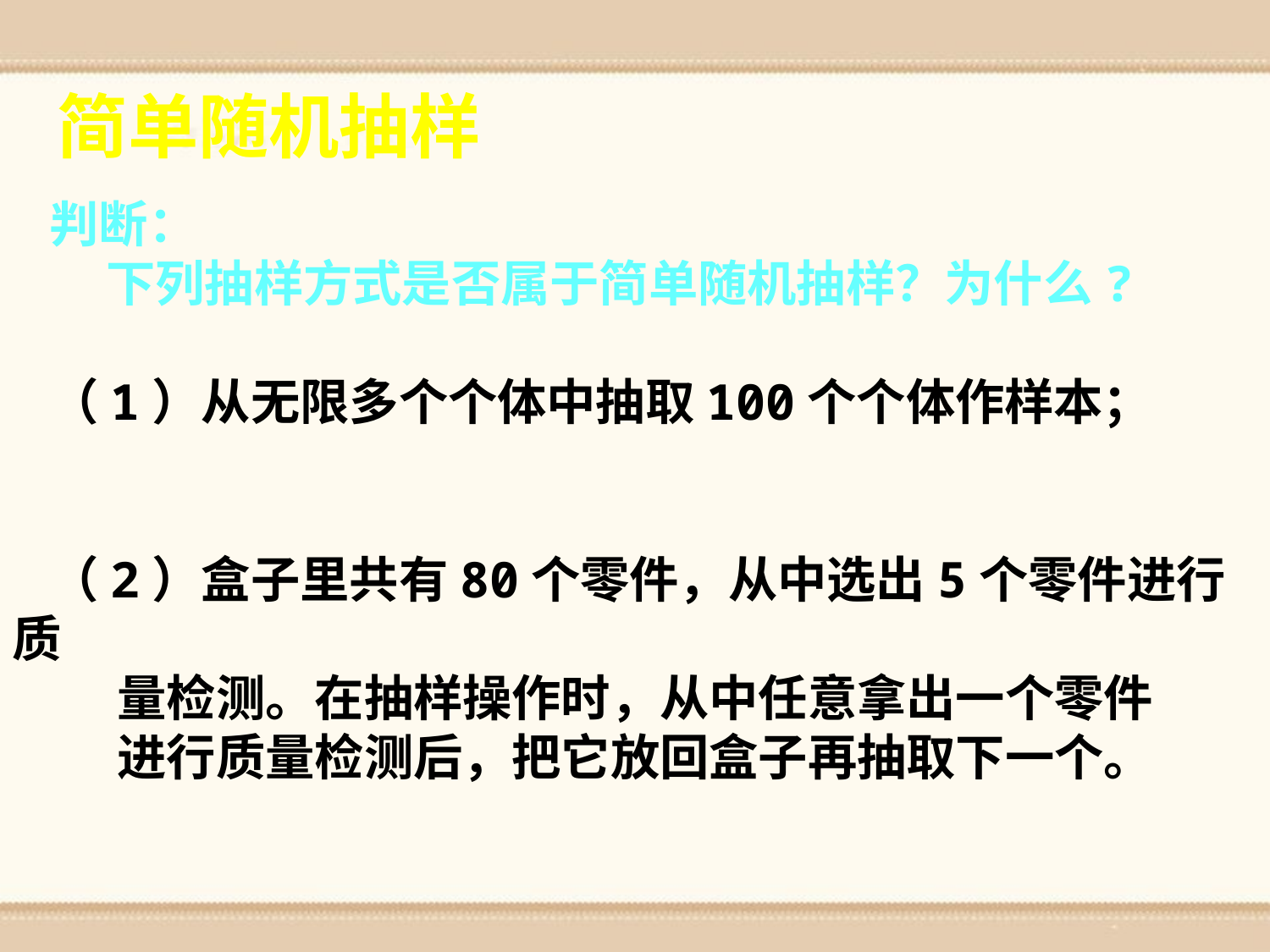

简单随机抽样
判断：
    下列抽样方式是否属于简单随机抽样？为什么?

（1）从无限多个个体中抽取100个个体作样本；

（2）盒子里共有80个零件，从中选出5个零件进行质
     量检测。在抽样操作时，从中任意拿出一个零件
     进行质量检测后，把它放回盒子再抽取下一个。